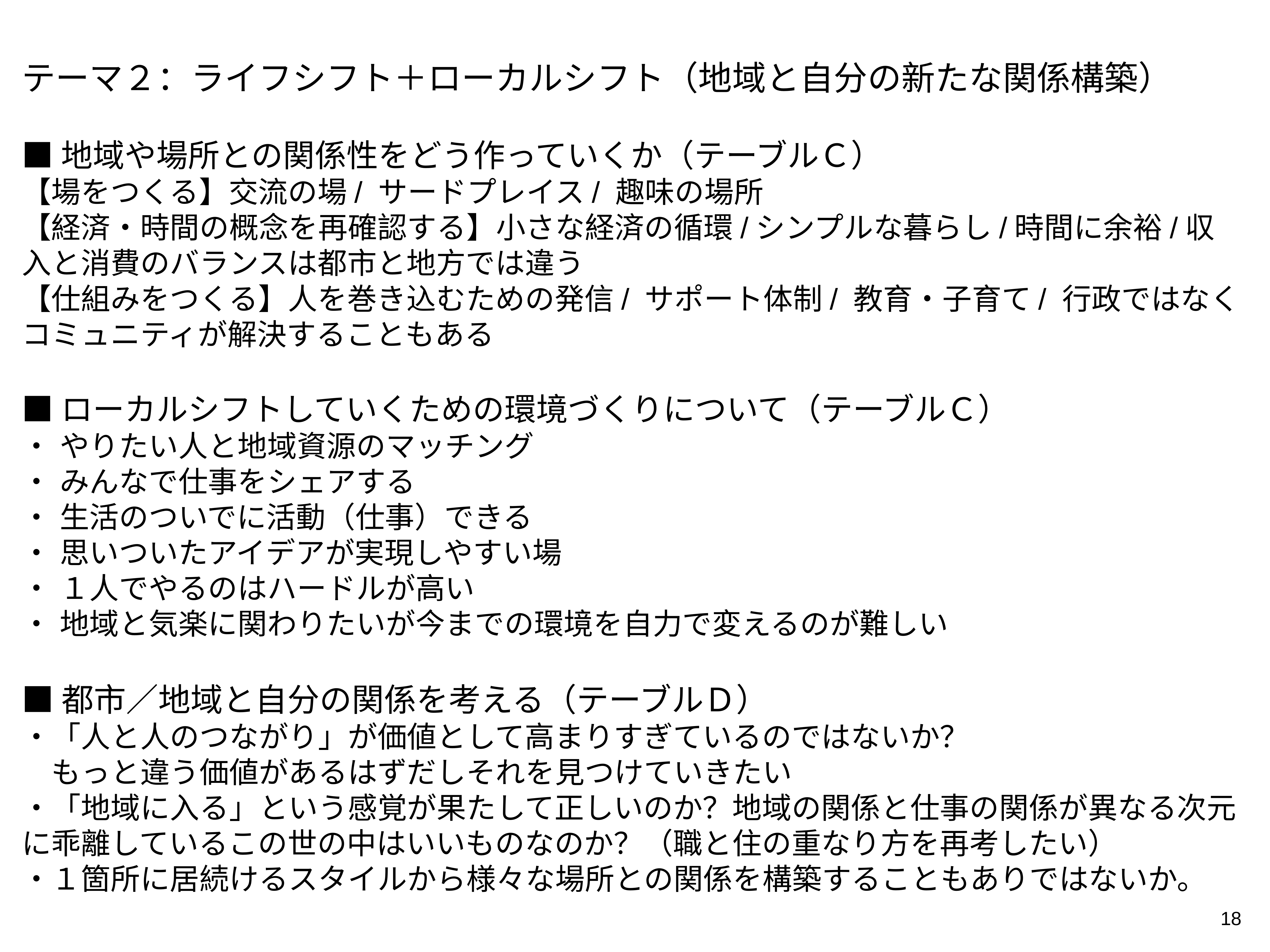

テーマ２：ライフシフト＋ローカルシフト（地域と自分の新たな関係構築）

■地域や場所との関係性をどう作っていくか（テーブルＣ）
【場をつくる】交流の場/ サードプレイス/ 趣味の場所
【経済・時間の概念を再確認する】小さな経済の循環/シンプルな暮らし/時間に余裕/収入と消費のバランスは都市と地方では違う
【仕組みをつくる】人を巻き込むための発信/ サポート体制/ 教育・子育て/ 行政ではなくコミュニティが解決することもある

■ローカルシフトしていくための環境づくりについて（テーブルＣ）
・	やりたい人と地域資源のマッチング
・	みんなで仕事をシェアする
・	生活のついでに活動（仕事）できる
・	思いついたアイデアが実現しやすい場
・	１人でやるのはハードルが高い
・	地域と気楽に関わりたいが今までの環境を自力で変えるのが難しい

■都市／地域と自分の関係を考える（テーブルＤ）
・「人と人のつながり」が価値として高まりすぎているのではないか？
　もっと違う価値があるはずだしそれを見つけていきたい
・「地域に入る」という感覚が果たして正しいのか？地域の関係と仕事の関係が異なる次元に乖離しているこの世の中はいいものなのか？（職と住の重なり方を再考したい）
・１箇所に居続けるスタイルから様々な場所との関係を構築することもありではないか。
18